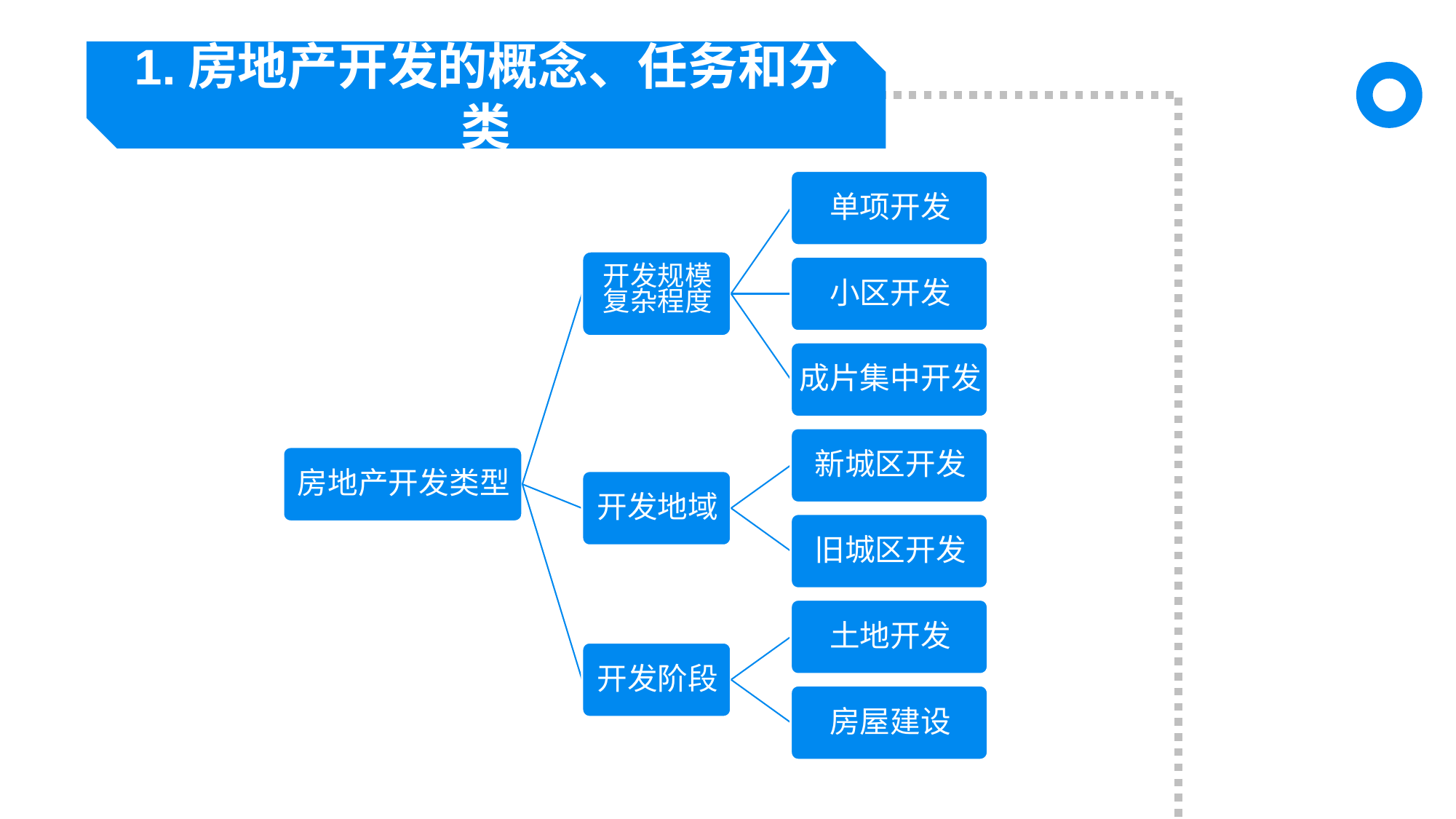

1.房地产开发的概念、任务和分类

房地产开发类型

开发规模
复杂程度

单项开发

小区开发

成片集中开发

开发地域

新城区开发

旧城区开发

开发阶段

土地开发

房屋建设